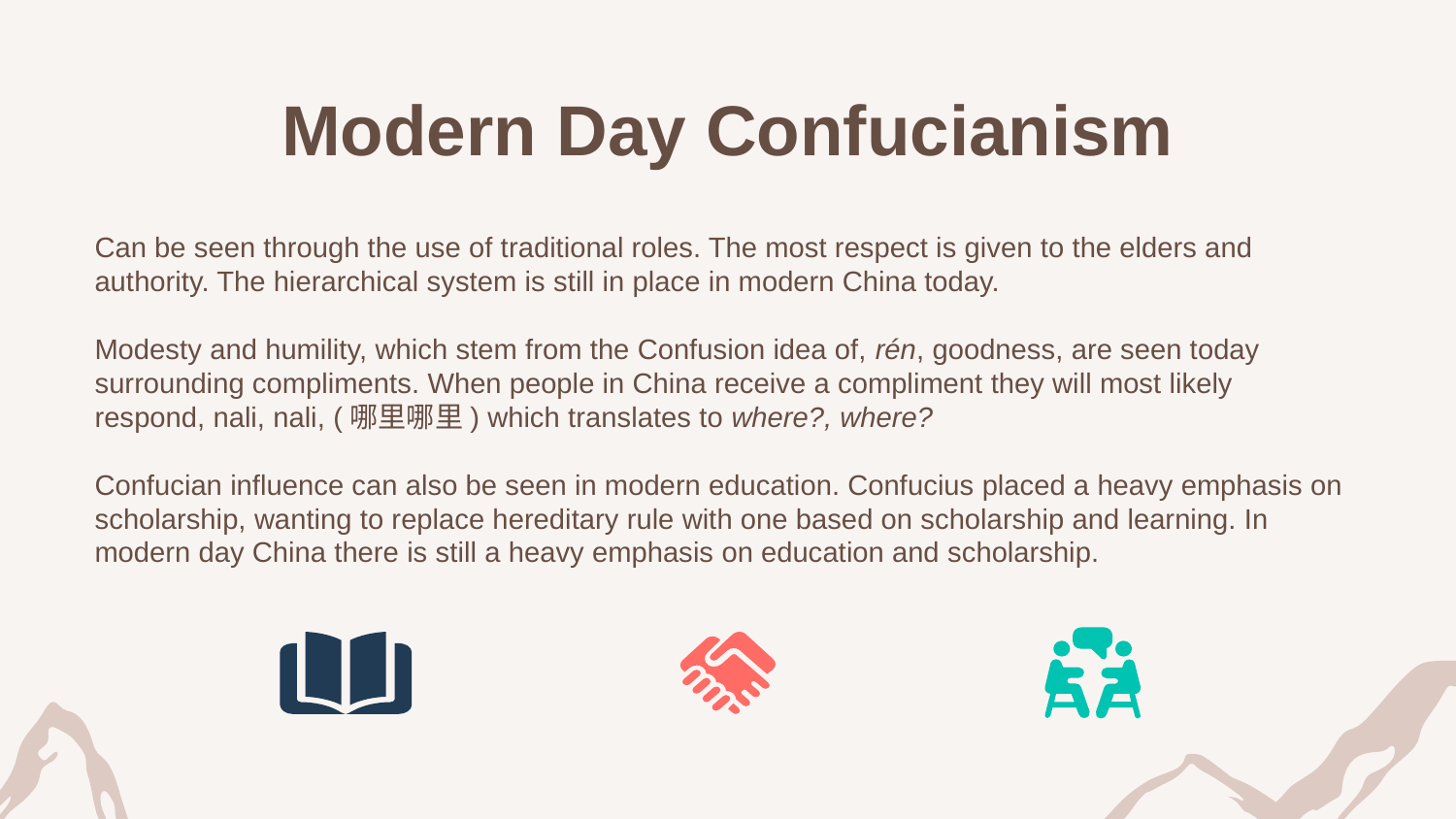

# Modern Day Confucianism
Can be seen through the use of traditional roles. The most respect is given to the elders and authority. The hierarchical system is still in place in modern China today.

Modesty and humility, which stem from the Confusion idea of, rén, goodness, are seen today surrounding compliments. When people in China receive a compliment they will most likely respond, nali, nali, (哪里哪里) which translates to where?, where?

Confucian influence can also be seen in modern education. Confucius placed a heavy emphasis on scholarship, wanting to replace hereditary rule with one based on scholarship and learning. In modern day China there is still a heavy emphasis on education and scholarship.